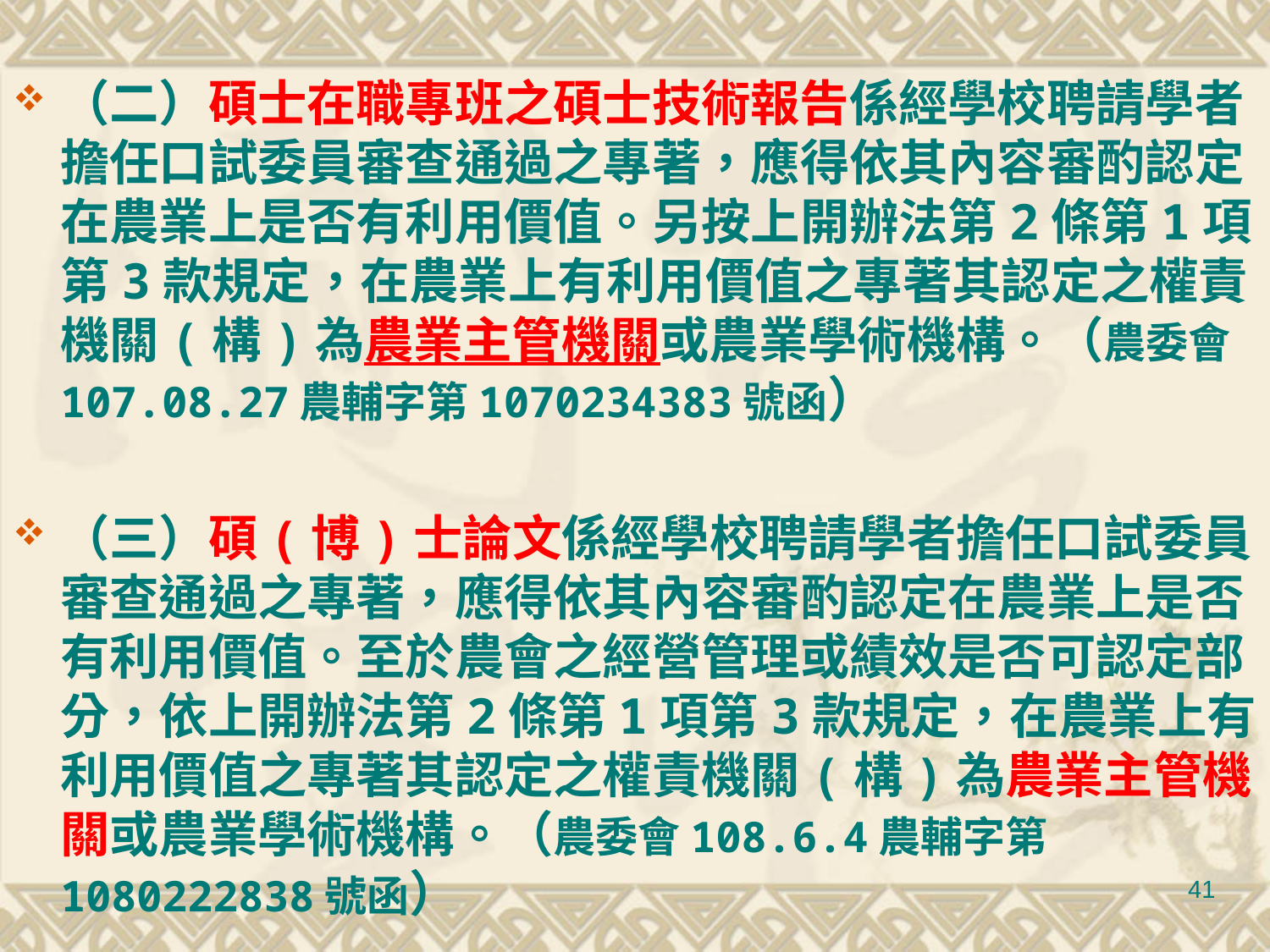

（二）碩士在職專班之碩士技術報告係經學校聘請學者擔任口試委員審查通過之專著，應得依其內容審酌認定在農業上是否有利用價值。另按上開辦法第2條第1項第3款規定，在農業上有利用價值之專著其認定之權責機關(構)為農業主管機關或農業學術機構。（農委會107.08.27農輔字第1070234383號函）

（三）碩(博)士論文係經學校聘請學者擔任口試委員審查通過之專著，應得依其內容審酌認定在農業上是否有利用價值。至於農會之經營管理或績效是否可認定部分，依上開辦法第2條第1項第3款規定，在農業上有利用價值之專著其認定之權責機關(構)為農業主管機關或農業學術機構。（農委會108.6.4農輔字第1080222838號函）
41